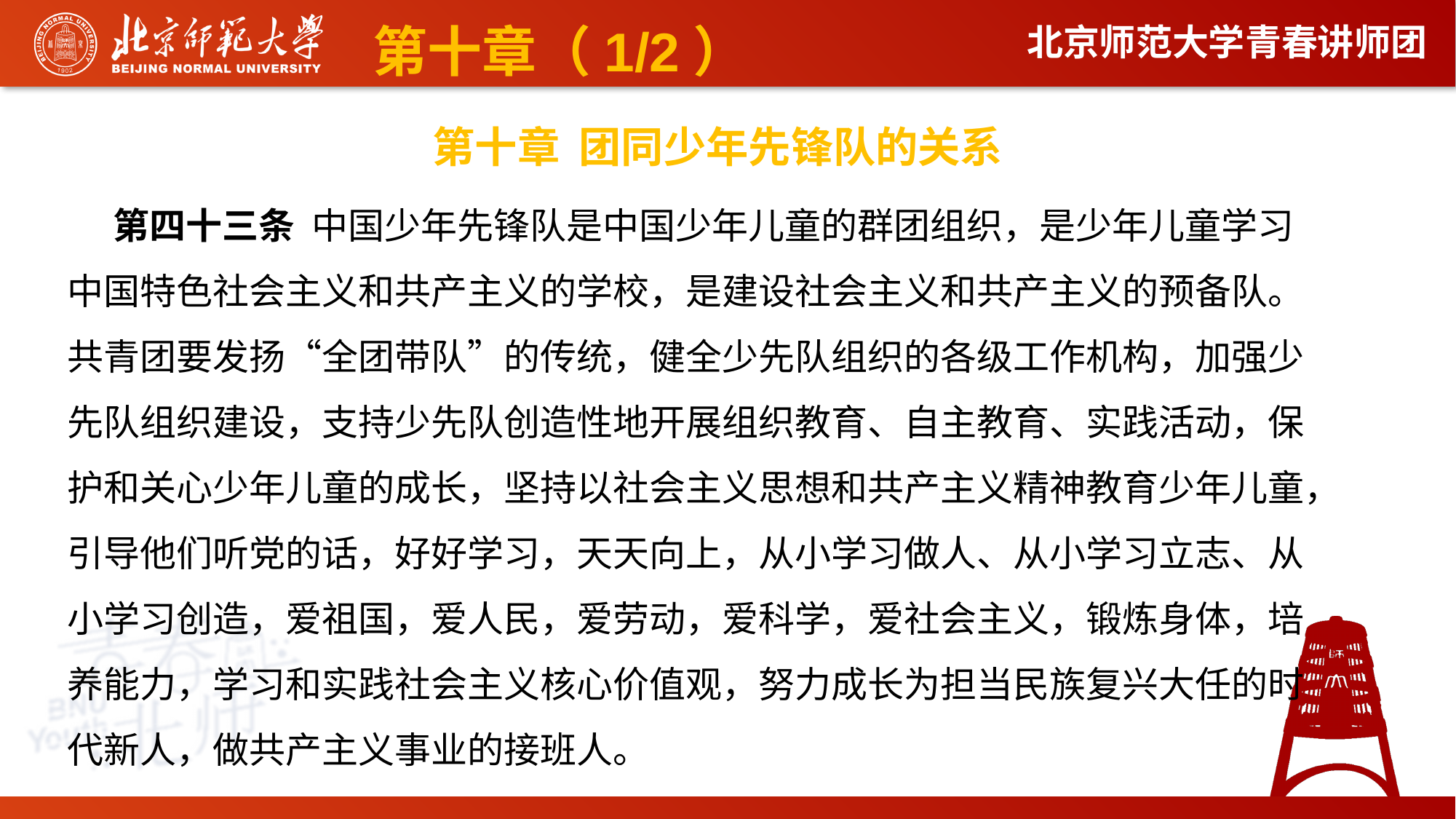

第十章（1/2）

第十章  团同少年先锋队的关系
第四十三条  中国少年先锋队是中国少年儿童的群团组织，是少年儿童学习中国特色社会主义和共产主义的学校，是建设社会主义和共产主义的预备队。共青团要发扬“全团带队”的传统，健全少先队组织的各级工作机构，加强少先队组织建设，支持少先队创造性地开展组织教育、自主教育、实践活动，保护和关心少年儿童的成长，坚持以社会主义思想和共产主义精神教育少年儿童，引导他们听党的话，好好学习，天天向上，从小学习做人、从小学习立志、从小学习创造，爱祖国，爱人民，爱劳动，爱科学，爱社会主义，锻炼身体，培养能力，学习和实践社会主义核心价值观，努力成长为担当民族复兴大任的时代新人，做共产主义事业的接班人。